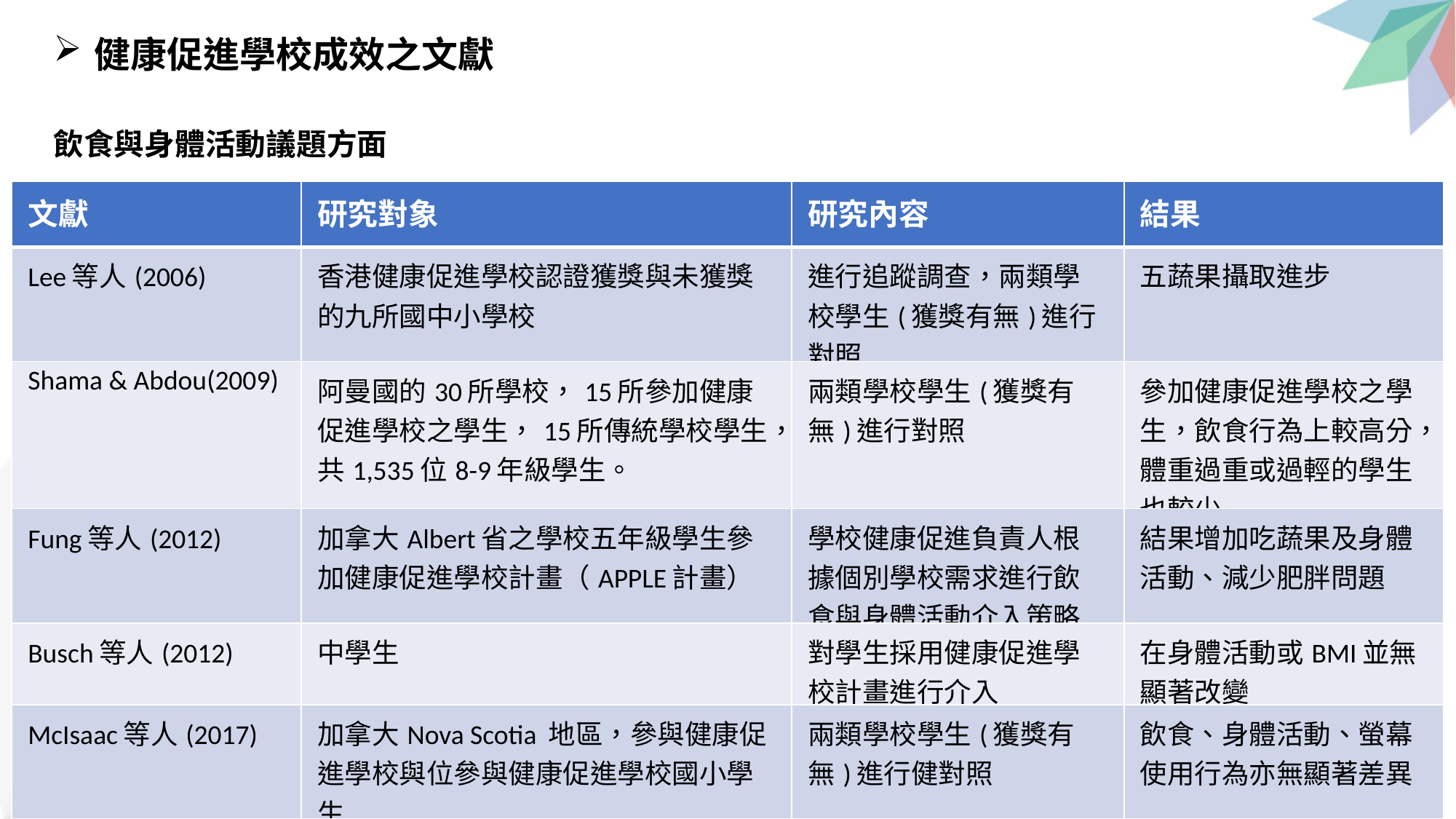

健康促進學校成效之文獻
飲食與身體活動議題方面
| 文獻 | 研究對象 | 研究內容 | 結果 |
| --- | --- | --- | --- |
| Lee等人(2006) | 香港健康促進學校認證獲獎與未獲獎的九所國中小學校 | 進行追蹤調查，兩類學校學生(獲獎有無)進行對照 | 五蔬果攝取進步 |
| Shama & Abdou(2009) | 阿曼國的30所學校，15所參加健康促進學校之學生，15所傳統學校學生，共1,535位8-9年級學生。 | 兩類學校學生(獲獎有無)進行對照 | 參加健康促進學校之學生，飲食行為上較高分，體重過重或過輕的學生也較少 |
| Fung等人(2012) | 加拿大Albert省之學校五年級學生參加健康促進學校計畫（APPLE計畫） | 學校健康促進負責人根據個別學校需求進行飲食與身體活動介入策略 | 結果增加吃蔬果及身體活動、減少肥胖問題 |
| Busch等人(2012) | 中學生 | 對學生採用健康促進學校計畫進行介入 | 在身體活動或BMI並無顯著改變 |
| McIsaac等人(2017) | 加拿大Nova Scotia 地區，參與健康促進學校與位參與健康促進學校國小學生 | 兩類學校學生(獲獎有無)進行健對照 | 飲食、身體活動、螢幕使用行為亦無顯著差異 |